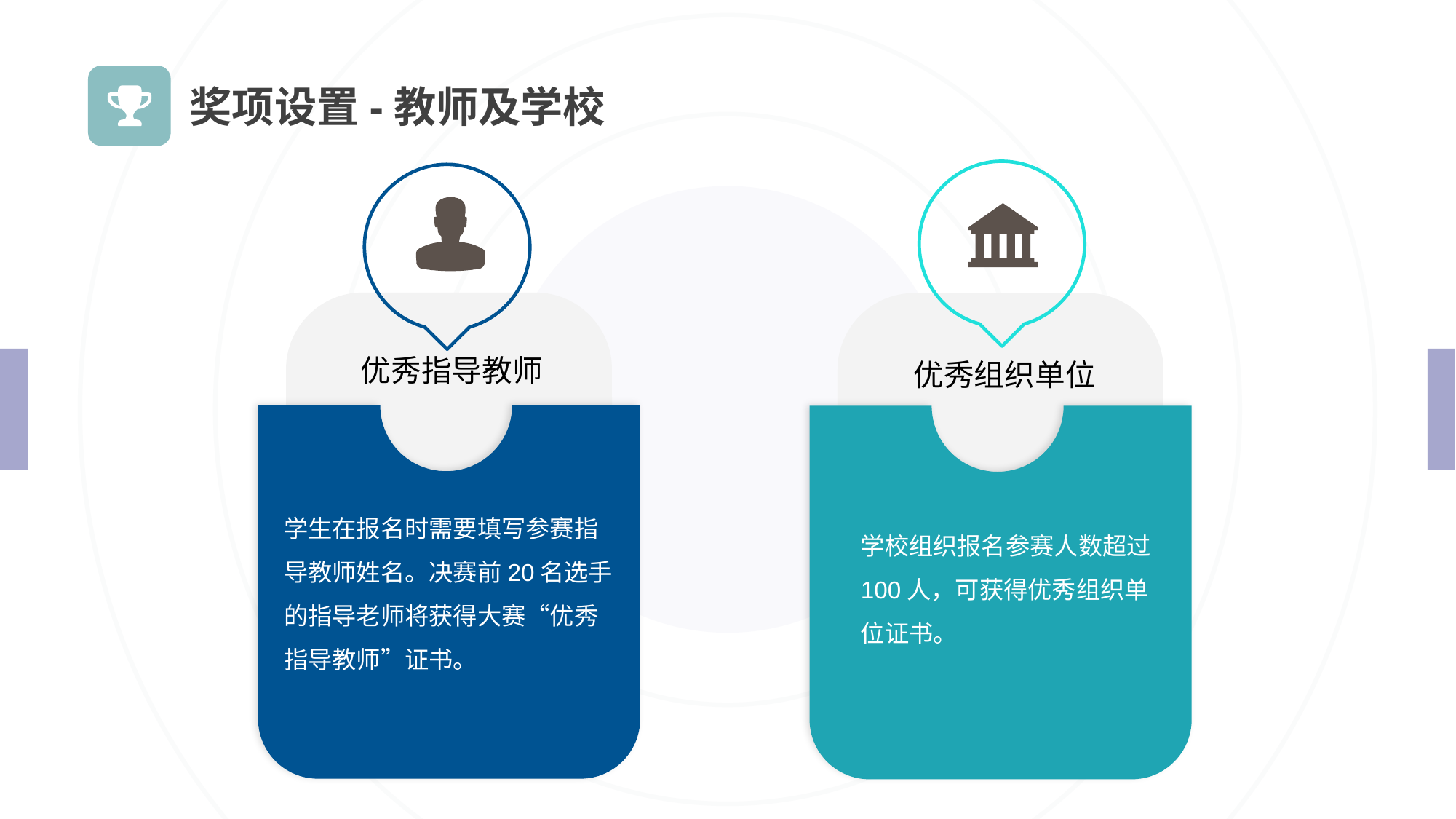

奖项设置-教师及学校

优秀指导教师
优秀组织单位
学生在报名时需要填写参赛指导教师姓名。决赛前20名选手的指导老师将获得大赛“优秀指导教师”证书。
学校组织报名参赛人数超过100人，可获得优秀组织单位证书。